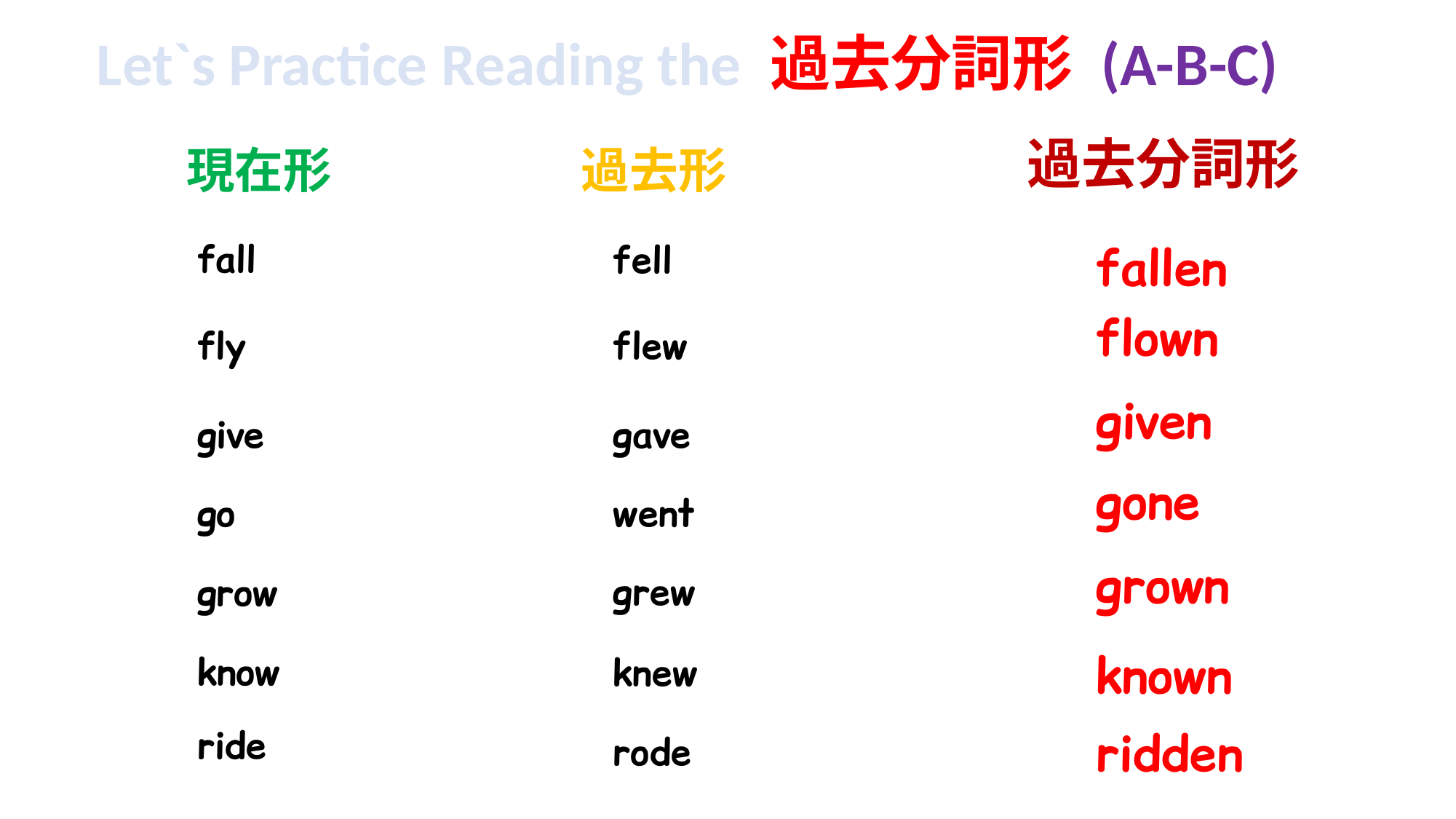

Let`s Practice Reading the 過去分詞形 (A-B-C)
#
過去分詞形

現在形
過去形
fall
fell
fallen
flown
fly
flew
given
give
gave
gone
go
went
grown
grew
grow
known
know
knew
ride
ridden
rode